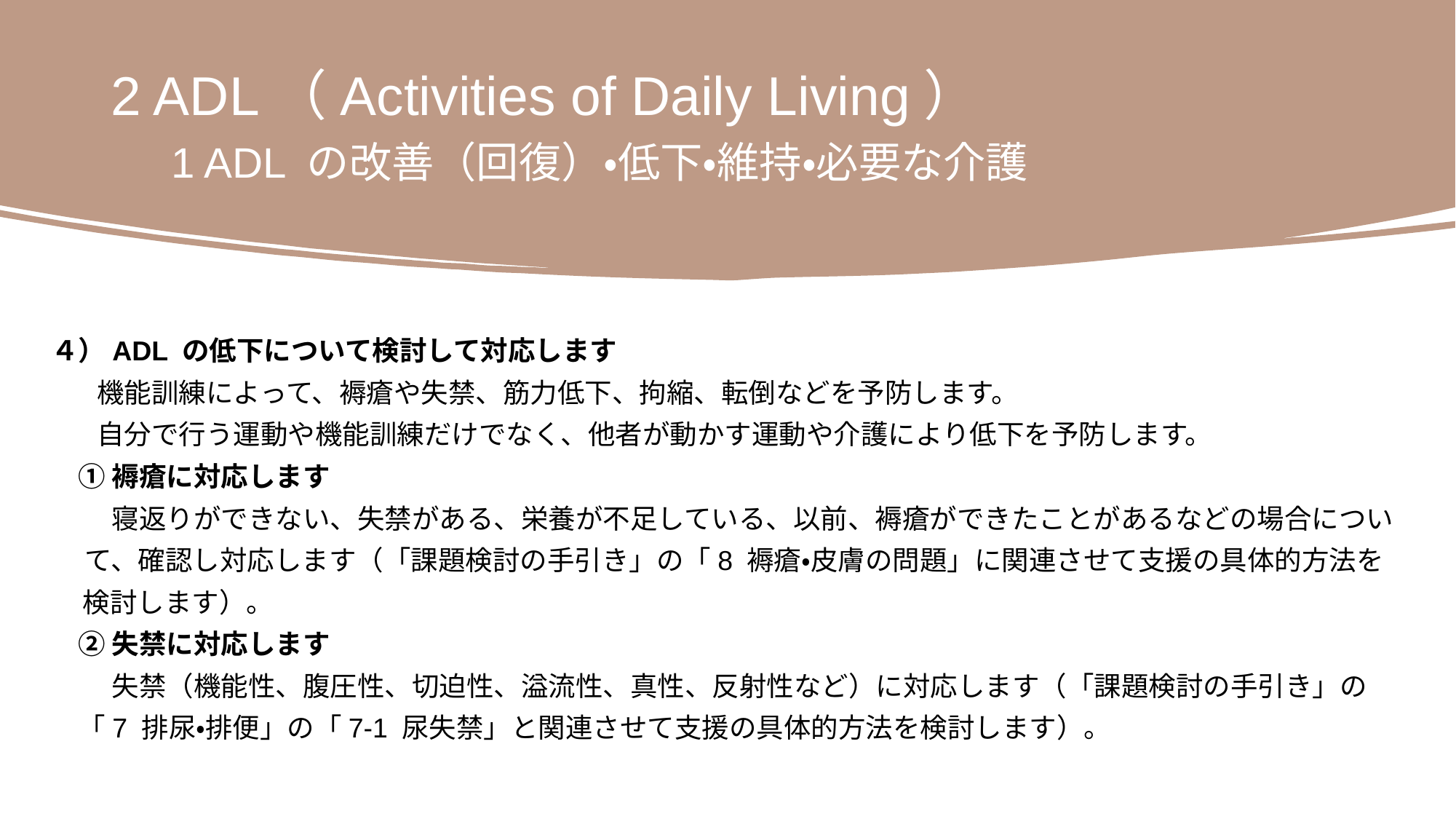

2 ADL（Activities of Daily Living）
　1 ADL の改善（回復）・低下・維持・必要な介護

４）ADL の低下について検討して対応します
　   機能訓練によって、褥瘡や失禁、筋力低下、拘縮、転倒などを予防します。
　   自分で行う運動や機能訓練だけでなく、他者が動かす運動や介護により低下を予防します。
　① 褥瘡に対応します
　 　寝返りができない、失禁がある、栄養が不足している、以前、褥瘡ができたことがあるなどの場合につい
　 て、確認し対応します（「課題検討の手引き」の「8 褥瘡・皮膚の問題」に関連させて支援の具体的方法を
    検討します）。
　② 失禁に対応します
　 　失禁（機能性、腹圧性、切迫性、溢流性、真性、反射性など）に対応します（「課題検討の手引き」の
　「7 排尿・排便」の「7-1 尿失禁」と関連させて支援の具体的方法を検討します）。